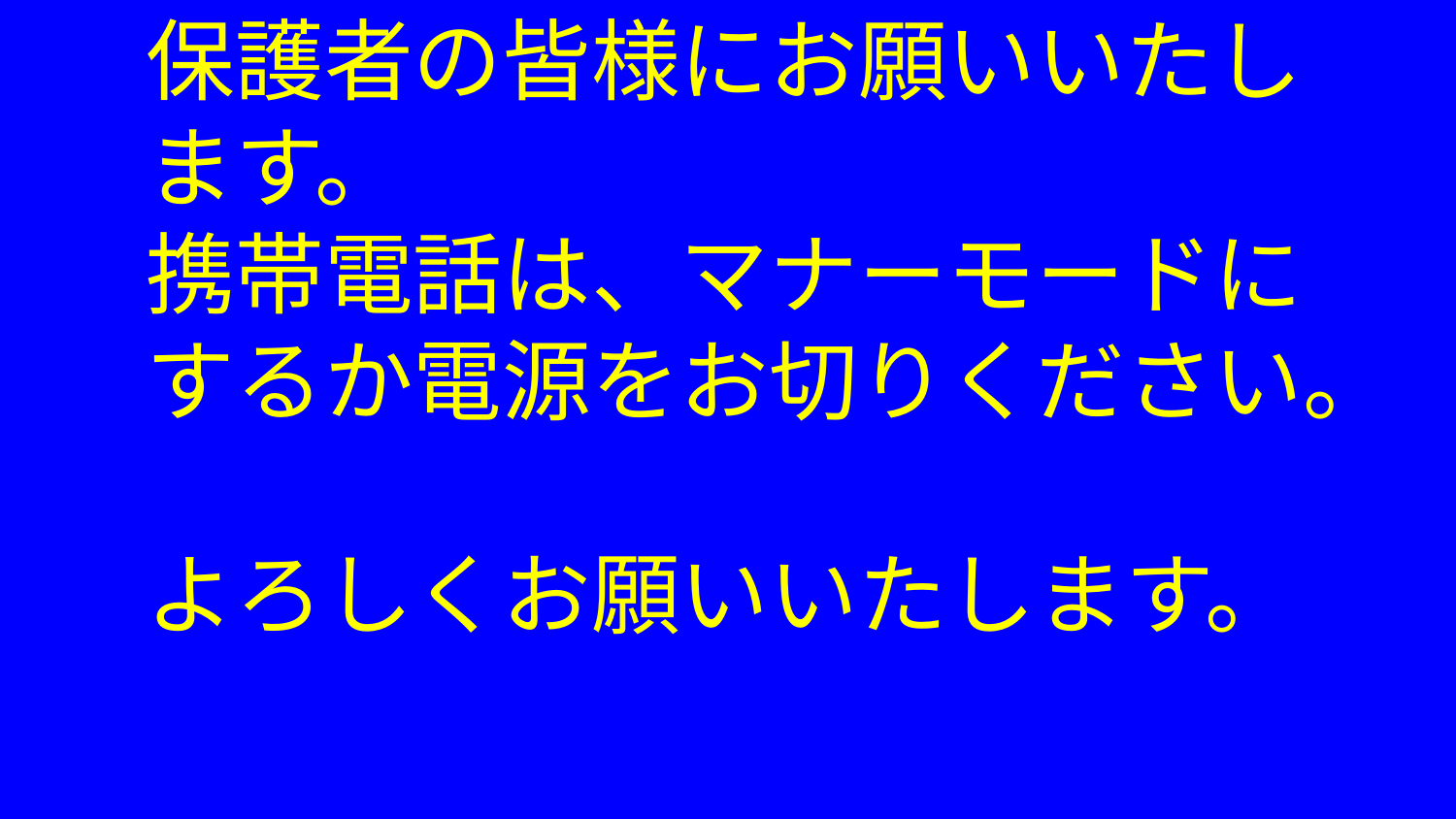

保護者の皆様にお願いいたします。
携帯電話は、マナーモードにするか電源をお切りください。
よろしくお願いいたします。